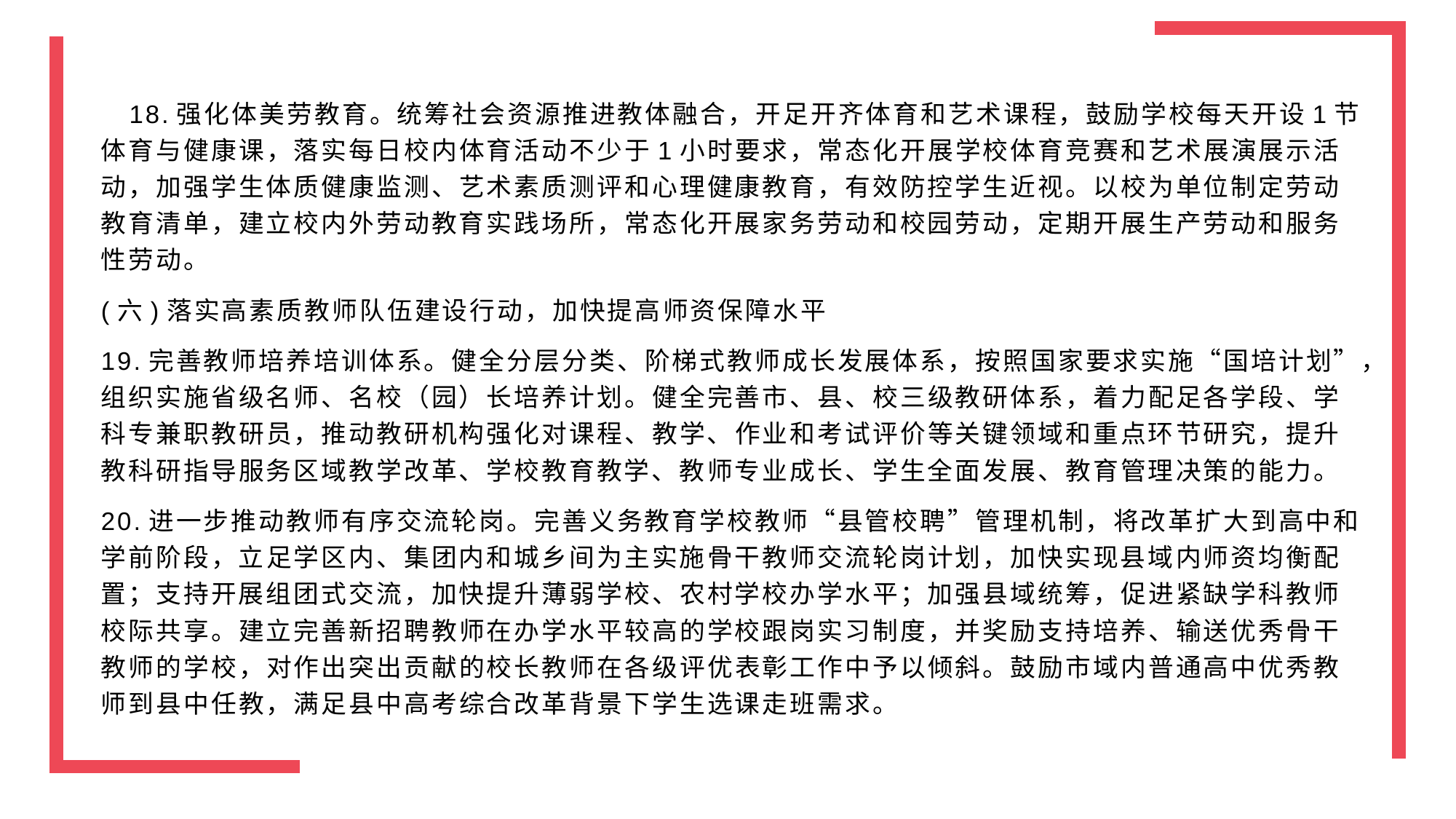

18.强化体美劳教育。统筹社会资源推进教体融合，开足开齐体育和艺术课程，鼓励学校每天开设1节体育与健康课，落实每日校内体育活动不少于1小时要求，常态化开展学校体育竞赛和艺术展演展示活动，加强学生体质健康监测、艺术素质测评和心理健康教育，有效防控学生近视。以校为单位制定劳动教育清单，建立校内外劳动教育实践场所，常态化开展家务劳动和校园劳动，定期开展生产劳动和服务性劳动。
(六)落实高素质教师队伍建设行动，加快提高师资保障水平
19.完善教师培养培训体系。健全分层分类、阶梯式教师成长发展体系，按照国家要求实施“国培计划”，组织实施省级名师、名校（园）长培养计划。健全完善市、县、校三级教研体系，着力配足各学段、学科专兼职教研员，推动教研机构强化对课程、教学、作业和考试评价等关键领域和重点环节研究，提升教科研指导服务区域教学改革、学校教育教学、教师专业成长、学生全面发展、教育管理决策的能力。
20.进一步推动教师有序交流轮岗。完善义务教育学校教师“县管校聘”管理机制，将改革扩大到高中和学前阶段，立足学区内、集团内和城乡间为主实施骨干教师交流轮岗计划，加快实现县域内师资均衡配置；支持开展组团式交流，加快提升薄弱学校、农村学校办学水平；加强县域统筹，促进紧缺学科教师校际共享。建立完善新招聘教师在办学水平较高的学校跟岗实习制度，并奖励支持培养、输送优秀骨干教师的学校，对作出突出贡献的校长教师在各级评优表彰工作中予以倾斜。鼓励市域内普通高中优秀教师到县中任教，满足县中高考综合改革背景下学生选课走班需求。